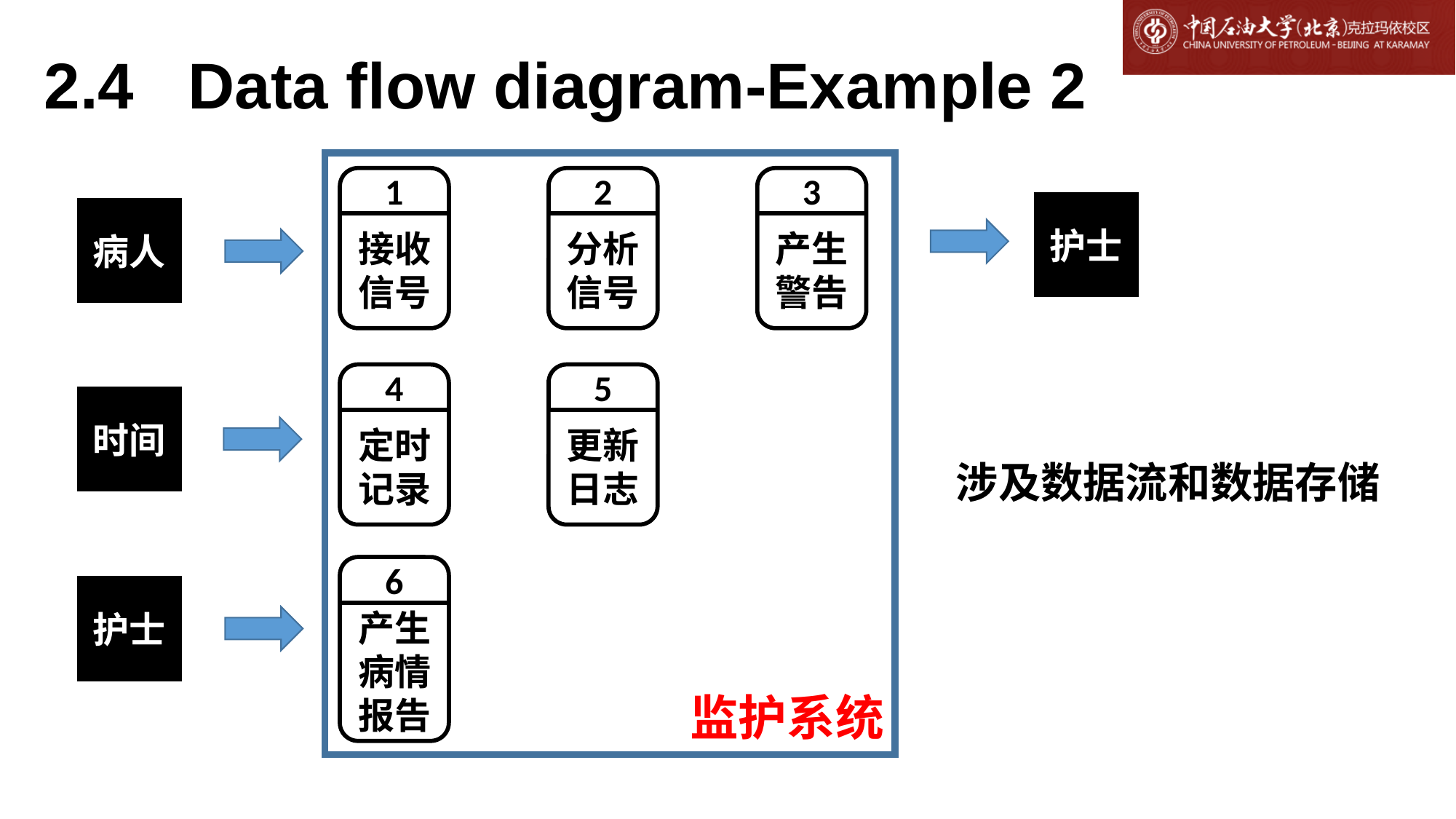

# 2.4   Data flow diagram-Example 2

监护系统
1
2
3

接收信号

分析信号

产生警告
护士
病人

4
5

定时记录

更新日志
时间

涉及数据流和数据存储
6

产生病情报告
护士